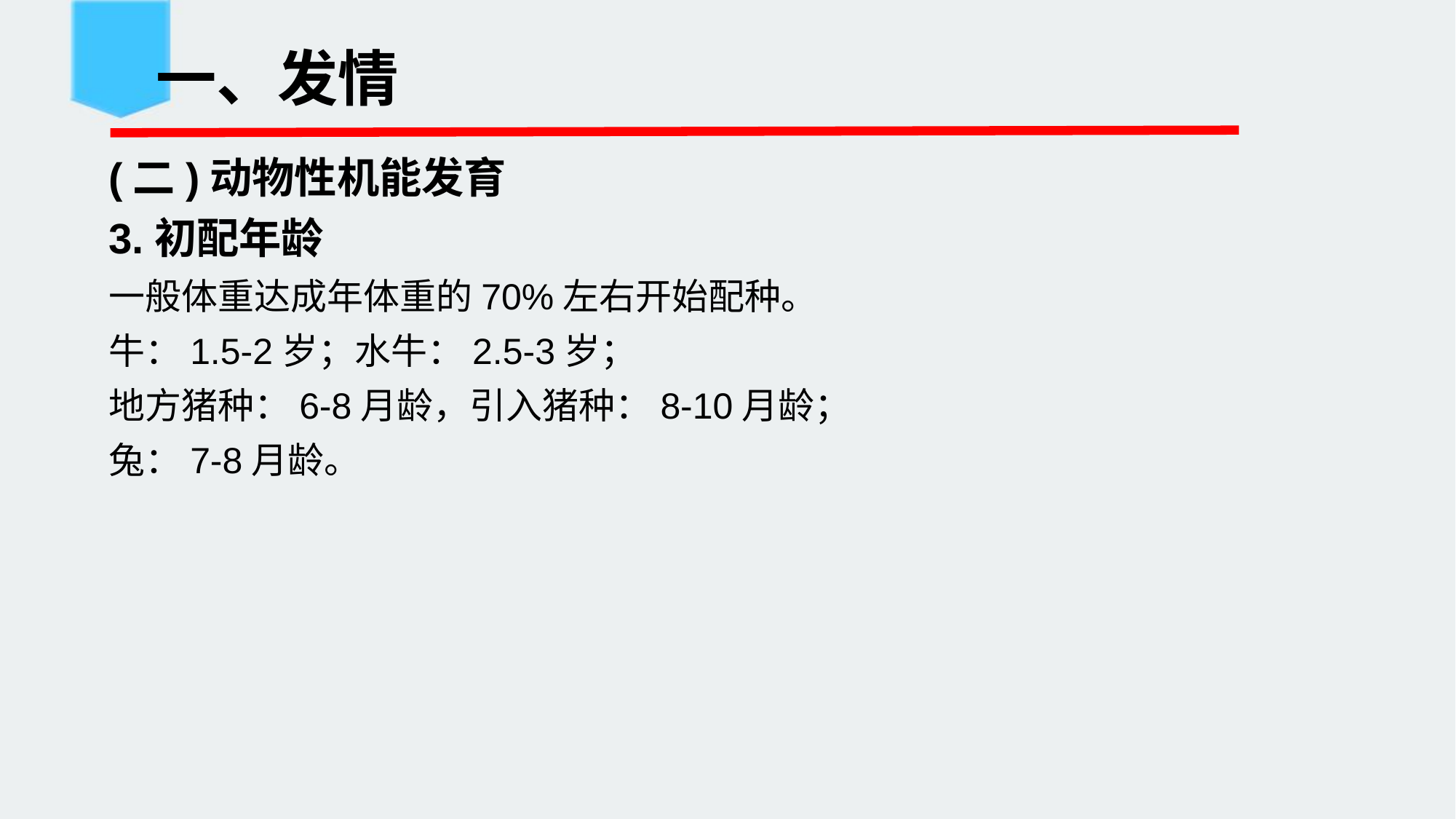

# 一、发情
(二)动物性机能发育
3.初配年龄
一般体重达成年体重的70%左右开始配种。
牛：1.5-2岁；水牛：2.5-3岁；
地方猪种：6-8月龄，引入猪种：8-10月龄；
兔：7-8月龄。